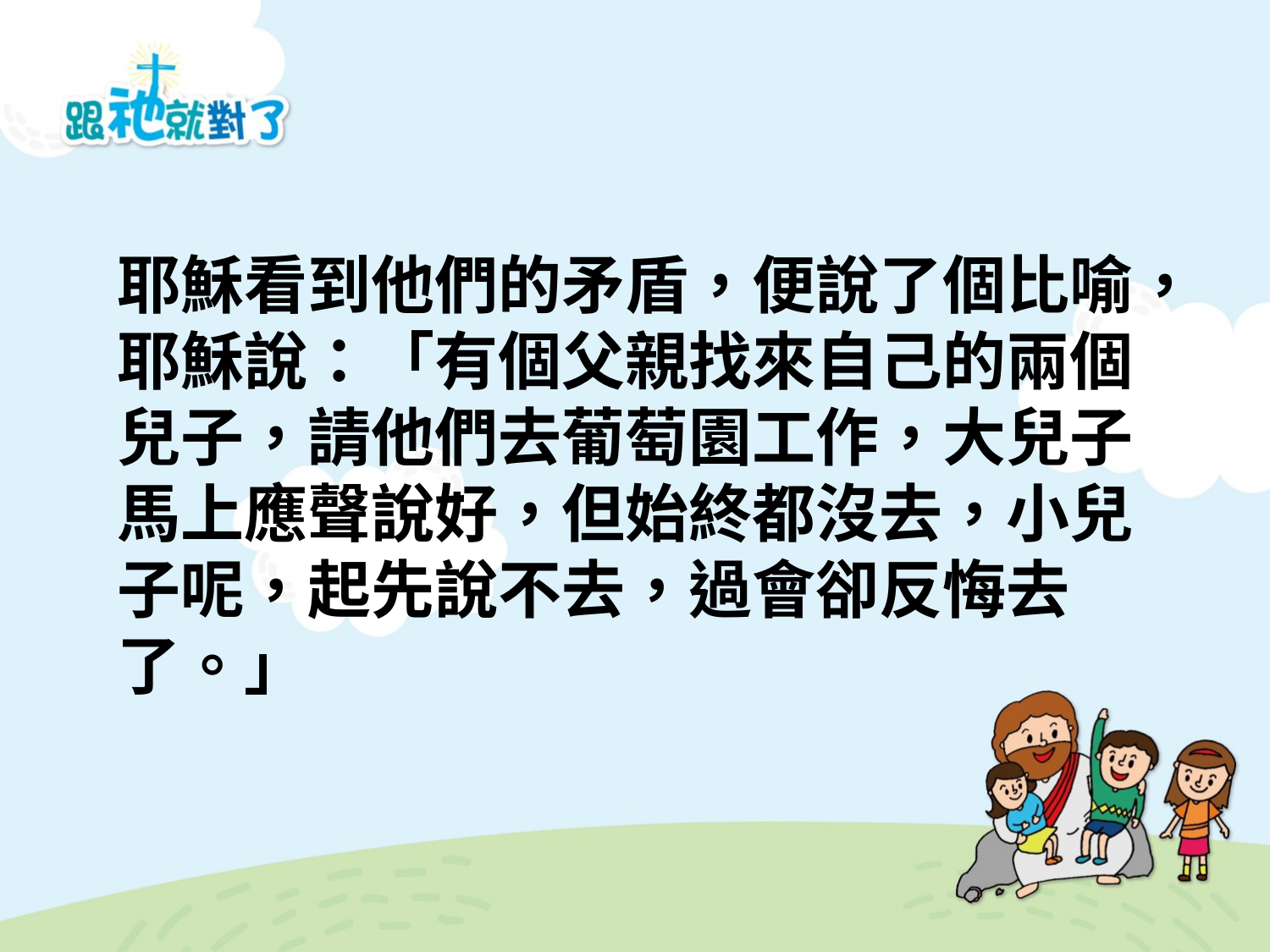

耶穌看到他們的矛盾，便說了個比喻，耶穌說：「有個父親找來自己的兩個兒子，請他們去葡萄園工作，大兒子馬上應聲說好，但始終都沒去，小兒子呢，起先說不去，過會卻反悔去了。」